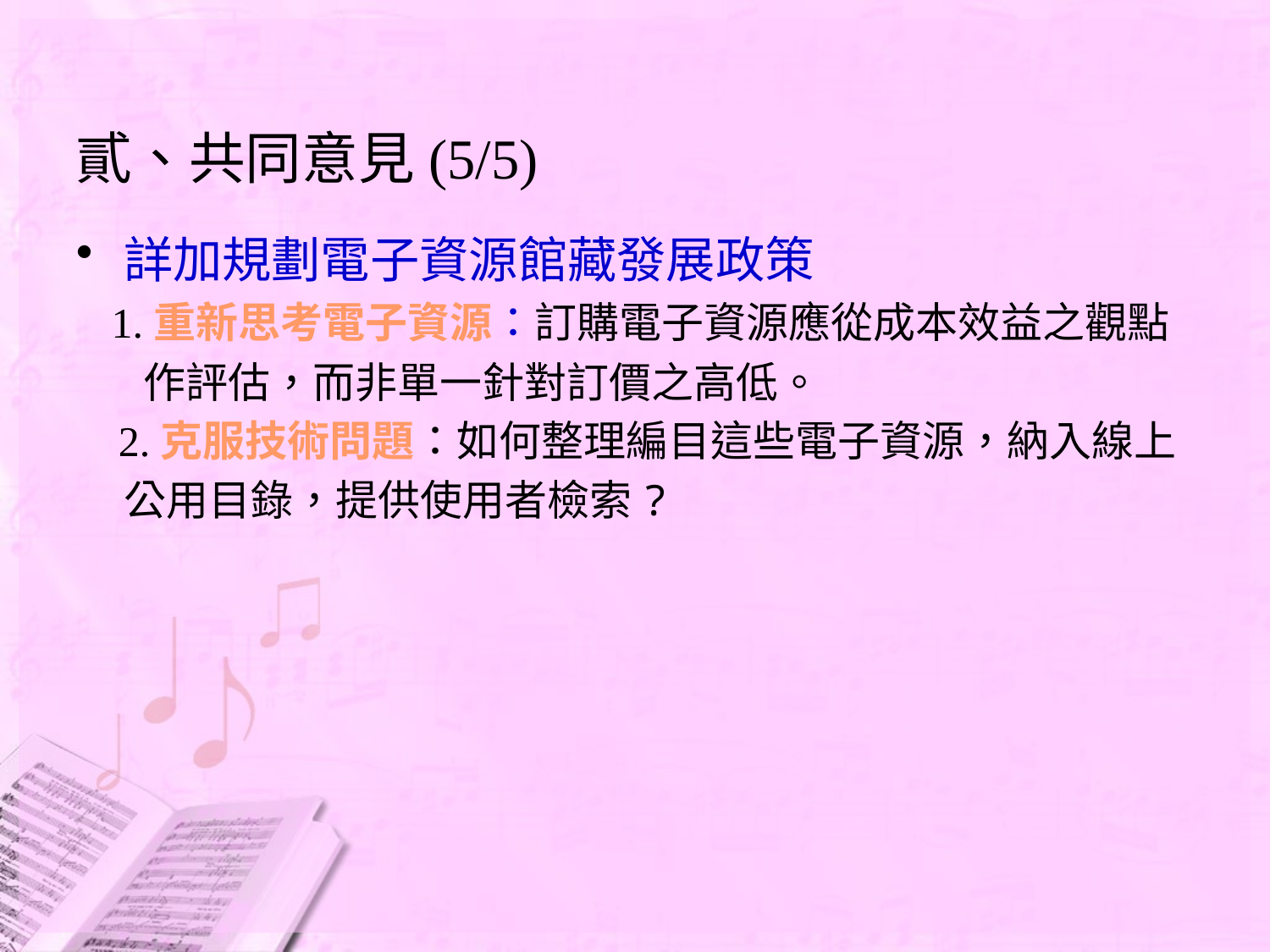

# 貳、共同意見(5/5)
詳加規劃電子資源館藏發展政策
   1.重新思考電子資源：訂購電子資源應從成本效益之觀點
      作評估，而非單一針對訂價之高低。
    2.克服技術問題：如何整理編目這些電子資源，納入線上
    公用目錄，提供使用者檢索?